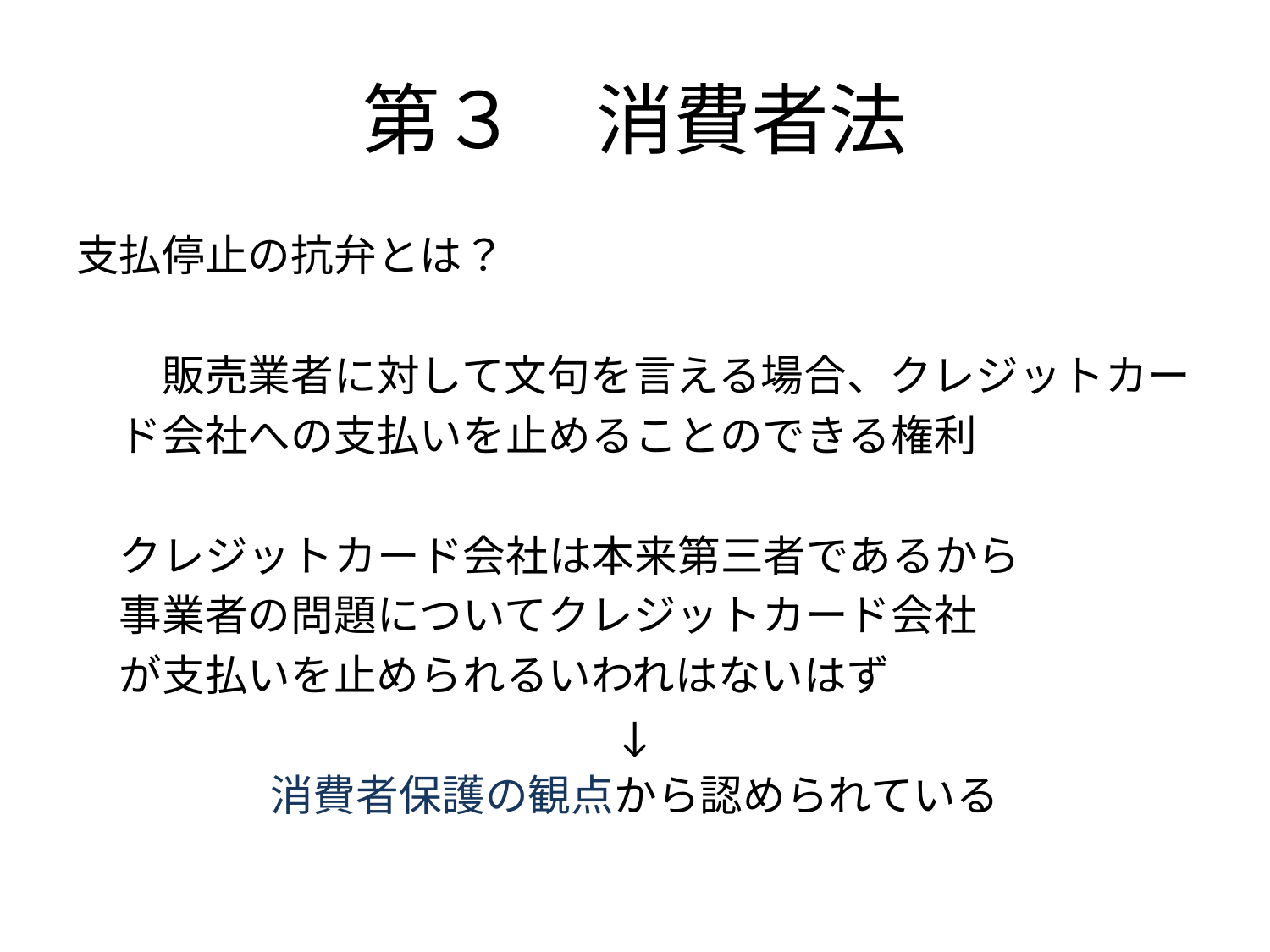

# 第３　消費者法
支払停止の抗弁とは？

　　販売業者に対して文句を言える場合、クレジットカー
　ド会社への支払いを止めることのできる権利

　クレジットカード会社は本来第三者であるから
　事業者の問題についてクレジットカード会社
　が支払いを止められるいわれはないはず
↓
消費者保護の観点から認められている